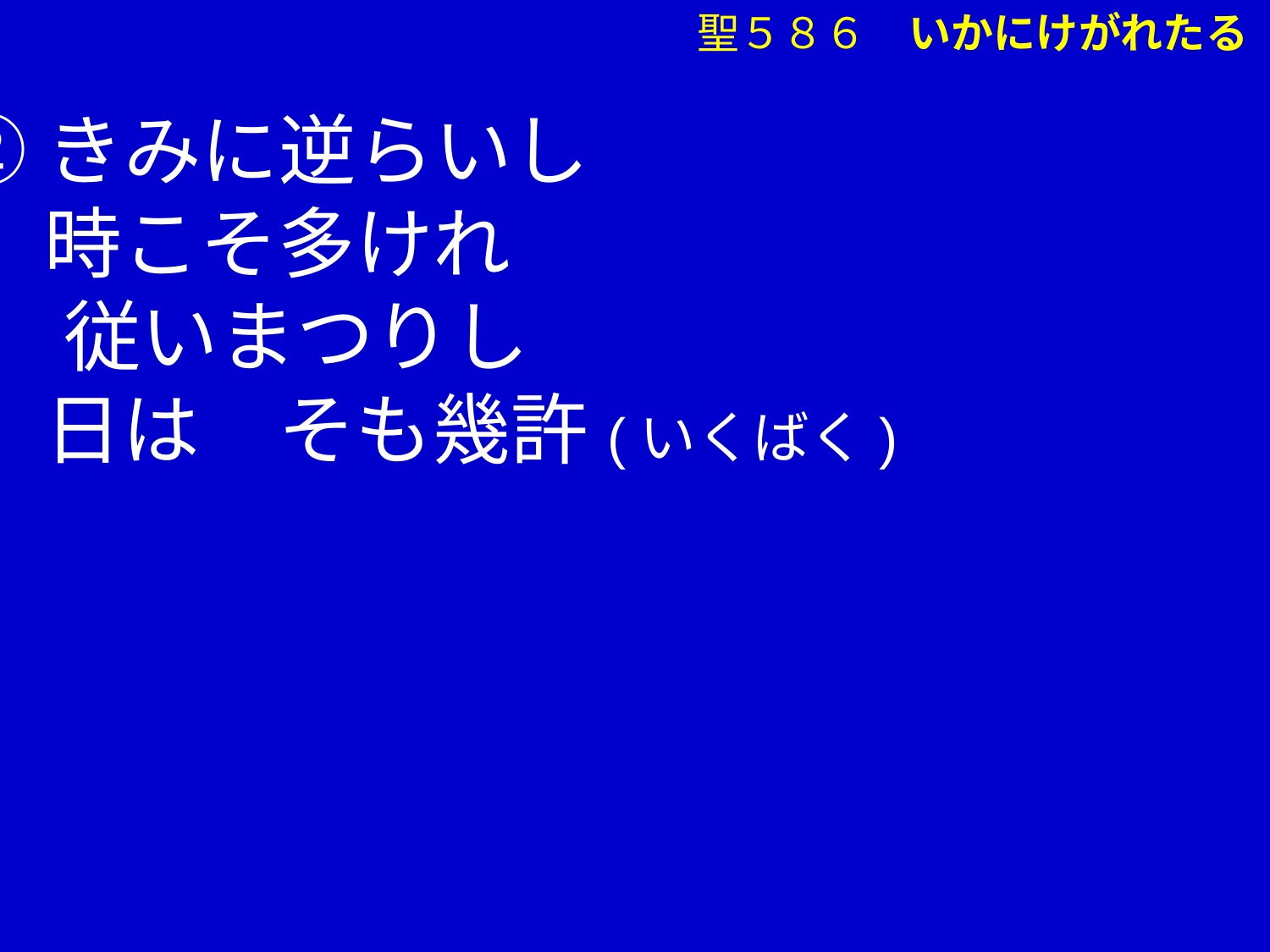

②きみに逆らいし
　 時こそ多けれ
 　従いまつりし
　 日は　そも幾許(いくばく)

聖５８６　いかにけがれたる